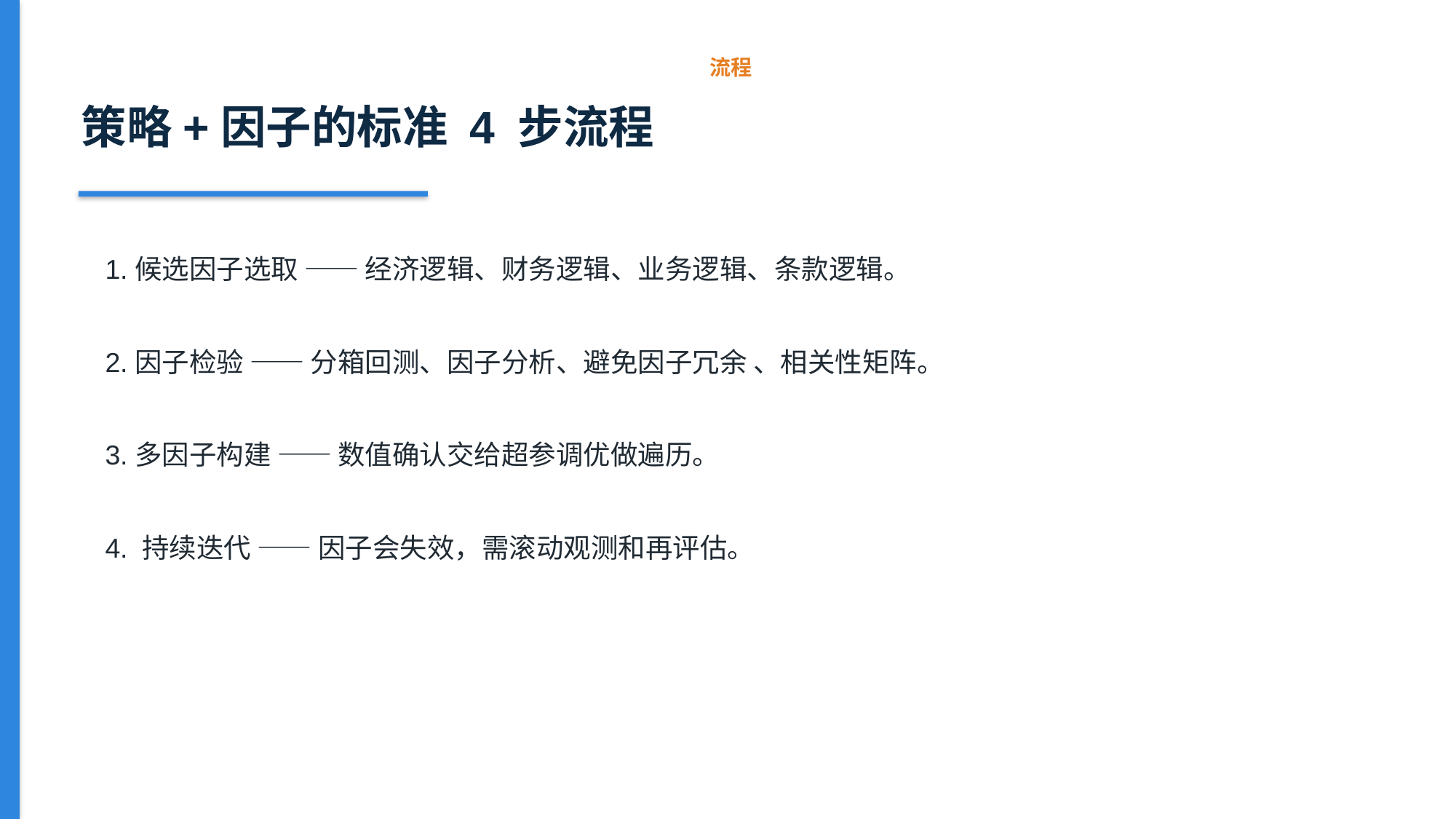

流程
策略+因子的标准 4 步流程

1.候选因子选取 —— 经济逻辑、财务逻辑、业务逻辑、条款逻辑。

2.因子检验 —— 分箱回测、因子分析、避免因子冗余 、相关性矩阵。

3.多因子构建 —— 数值确认交给超参调优做遍历。

4. 持续迭代 —— 因子会失效，需滚动观测和再评估。